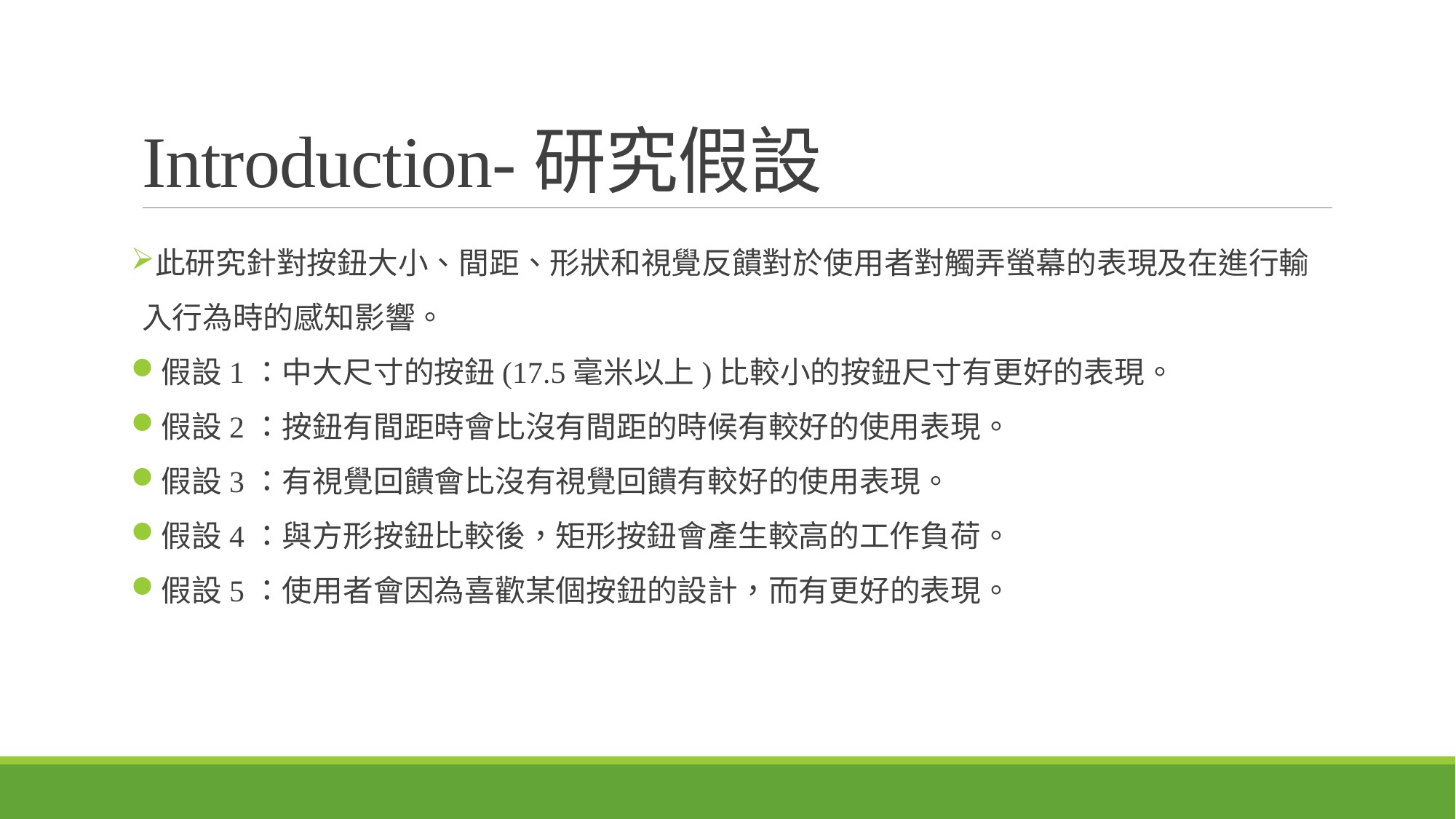

# Introduction-研究假設
此研究針對按鈕大小、間距、形狀和視覺反饋對於使用者對觸弄螢幕的表現及在進行輸入行為時的感知影響。
假設1：中大尺寸的按鈕(17.5毫米以上)比較小的按鈕尺寸有更好的表現。
假設2：按鈕有間距時會比沒有間距的時候有較好的使用表現。
假設3：有視覺回饋會比沒有視覺回饋有較好的使用表現。
假設4：與方形按鈕比較後，矩形按鈕會產生較高的工作負荷。
假設5：使用者會因為喜歡某個按鈕的設計，而有更好的表現。